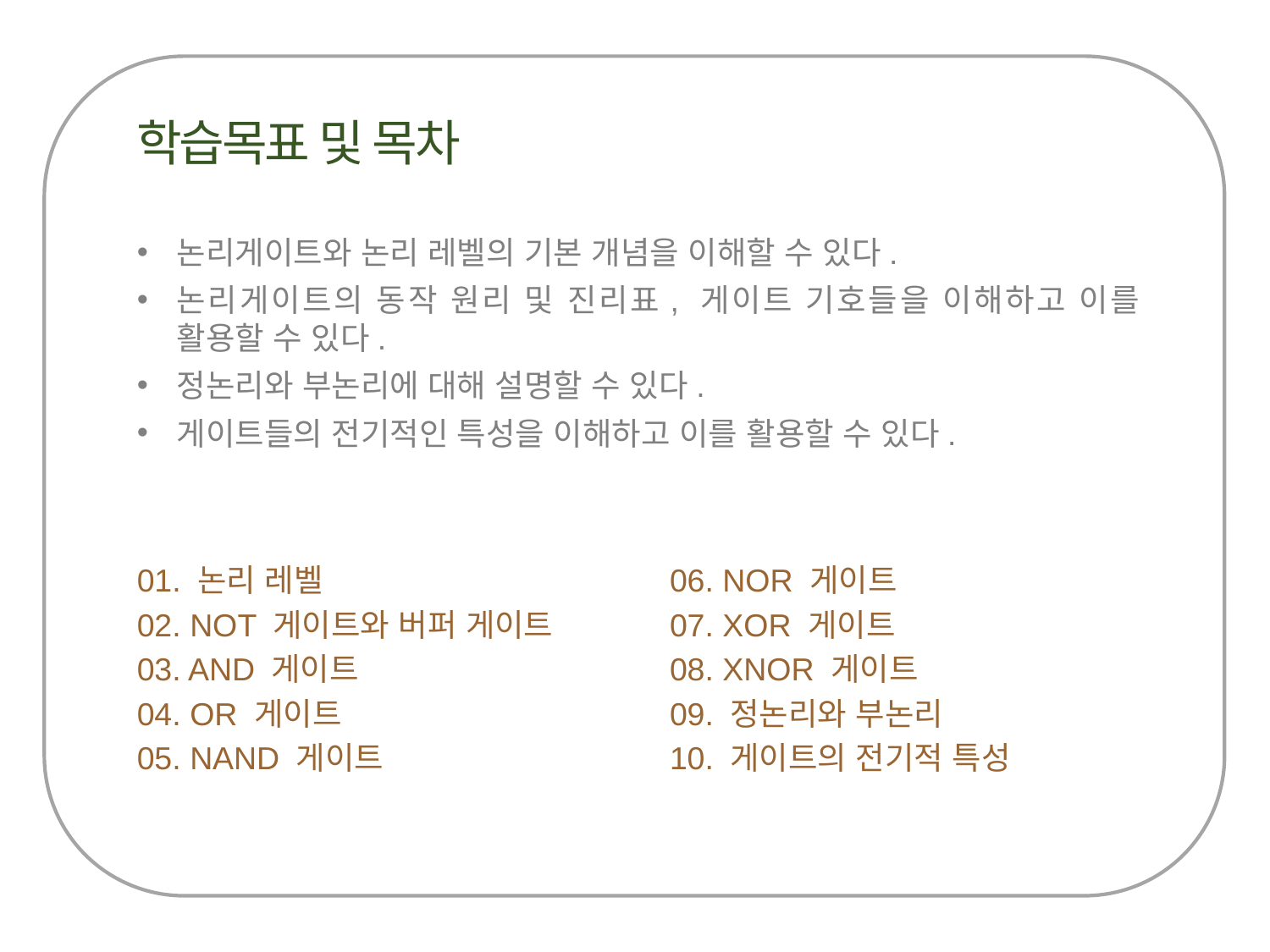

논리게이트와 논리 레벨의 기본 개념을 이해할 수 있다.
논리게이트의 동작 원리 및 진리표, 게이트 기호들을 이해하고 이를 활용할 수 있다.
정논리와 부논리에 대해 설명할 수 있다.
게이트들의 전기적인 특성을 이해하고 이를 활용할 수 있다.

01. 논리 레벨			06. NOR 게이트
02. NOT 게이트와 버퍼 게이트	07. XOR 게이트
03. AND 게이트			08. XNOR 게이트
04. OR 게이트			09. 정논리와 부논리
05. NAND 게이트			10. 게이트의 전기적 특성